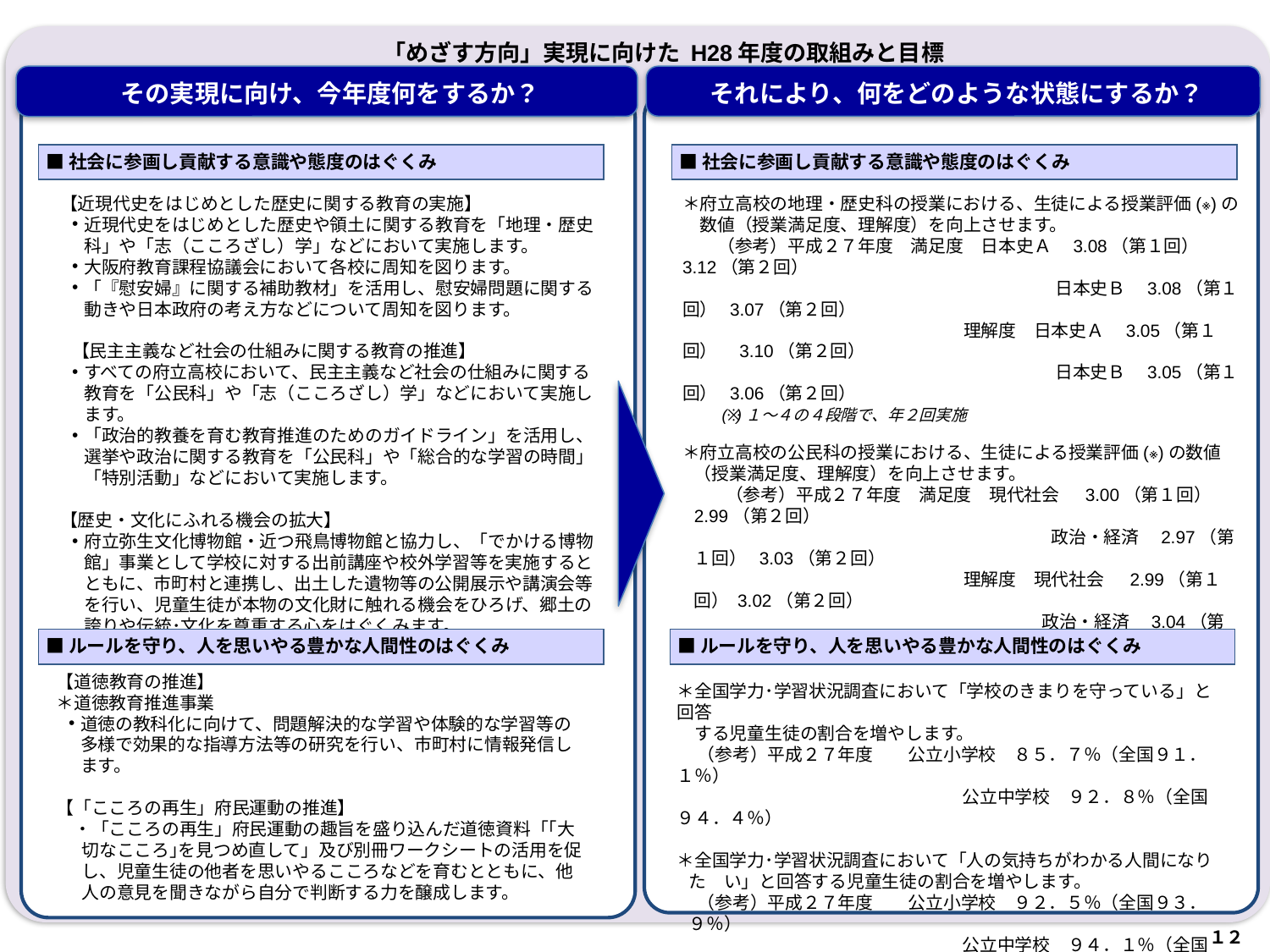

「めざす方向」実現に向けた H28年度の取組みと目標
その実現に向け、今年度何をするか？
それにより、何をどのような状態にするか？

■社会に参画し貢献する意識や態度のはぐくみ
■社会に参画し貢献する意識や態度のはぐくみ
【近現代史をはじめとした歴史に関する教育の実施】
近現代史をはじめとした歴史や領土に関する教育を「地理・歴史科」や「志（こころざし）学」などにおいて実施します。
大阪府教育課程協議会において各校に周知を図ります。
「『慰安婦』に関する補助教材」を活用し、慰安婦問題に関する動きや日本政府の考え方などについて周知を図ります。

【民主主義など社会の仕組みに関する教育の推進】
すべての府立高校において、民主主義など社会の仕組みに関する教育を「公民科」や「志（こころざし）学」などにおいて実施します。
「政治的教養を育む教育推進のためのガイドライン」を活用し、選挙や政治に関する教育を「公民科」や「総合的な学習の時間」「特別活動」などにおいて実施します。

【歴史・文化にふれる機会の拡大】
府立弥生文化博物館・近つ飛鳥博物館と協力し、「でかける博物館」事業として学校に対する出前講座や校外学習等を実施するとともに、市町村と連携し、出土した遺物等の公開展示や講演会等を行い、児童生徒が本物の文化財に触れる機会をひろげ、郷土の誇りや伝統･文化を尊重する心をはぐくみます。
＊府立高校の地理・歴史科の授業における、生徒による授業評価(※)の
　数値（授業満足度、理解度）を向上させます。
　　（参考）平成２７年度　満足度　日本史Ａ　3.08（第１回）　3.12（第２回）
　　　　　　　　　　　　　　　　　　　　 　日本史Ｂ　3.08（第１回）  3.07（第２回）
　　　　　　　　　　　　　　　　理解度　日本史Ａ　3.05（第１回）　3.10（第２回）
　　　　　　　　　　　　　　　　　　　　 　日本史Ｂ　3.05（第１回）  3.06（第２回）
　　(※)１～４の４段階で、年２回実施

＊府立高校の公民科の授業における、生徒による授業評価(※)の数値（授業満足度、理解度）を向上させます。
 　　（参考）平成２７年度　満足度　現代社会　 3.00（第１回） 2.99（第２回）
　　　　　　　　　　　　　　　　　　　　　政治・経済　2.97（第１回）  3.03（第２回）
　　　　　　　　　　　　　　　　理解度　現代社会　 2.99（第１回） 3.02（第２回）
　　　　　　　　　　　　　　　　 　　　　 政治・経済　3.04（第１回）  3.05（第２回）

■ルールを守り、人を思いやる豊かな人間性のはぐくみ
■ルールを守り、人を思いやる豊かな人間性のはぐくみ

＊全国学力･学習状況調査において「学校のきまりを守っている」と回答
　する児童生徒の割合を増やします。
    （参考）平成２７年度　　公立小学校　８５．７％（全国９１．１％）
　　　　　　　　　　　　　　　　 公立中学校　９２．８％（全国９４．４％）

＊全国学力･学習状況調査において「人の気持ちがわかる人間になりた　い」と回答する児童生徒の割合を増やします。
    （参考）平成２７年度　　公立小学校　９２．５％（全国９３．９％）
　　　　　　　　　　　　　　　　 公立中学校　９４．１％（全国９４．９％）

【道徳教育の推進】
＊道徳教育推進事業
道徳の教科化に向けて、問題解決的な学習や体験的な学習等の多様で効果的な指導方法等の研究を行い、市町村に情報発信します。

【「こころの再生」府民運動の推進】
　・「こころの再生」府民運動の趣旨を盛り込んだ道徳資料「｢大切なこころ｣を見つめ直して」及び別冊ワークシートの活用を促し、児童生徒の他者を思いやるこころなどを育むとともに、他人の意見を聞きながら自分で判断する力を醸成します。

１７
１２